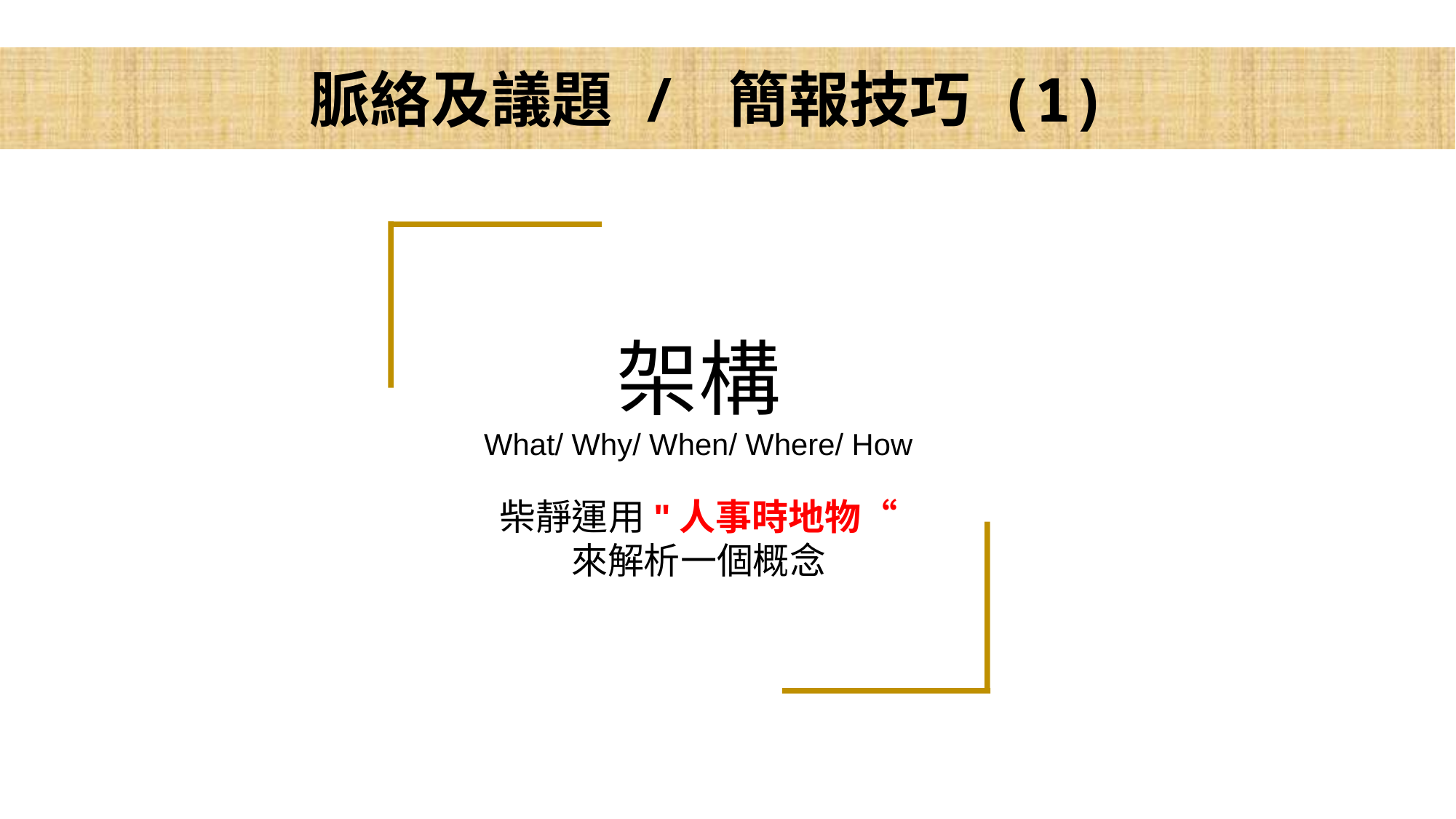

脈絡及議題 / 簡報技巧 (1)

架構
What/ Why/ When/ Where/ How
柴靜運用"人事時地物“
來解析一個概念